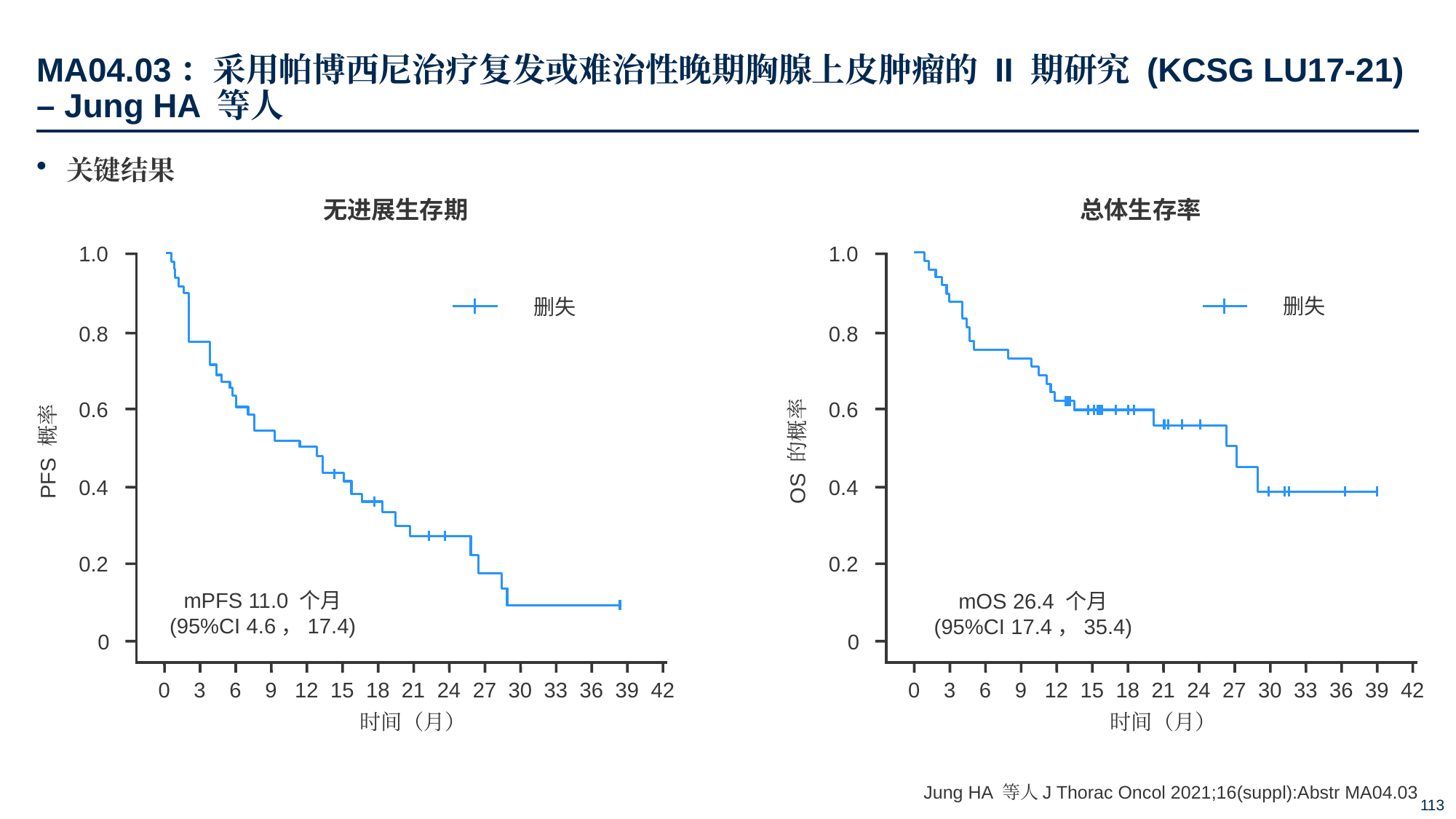

# MA04.03：采用帕博西尼治疗复发或难治性晚期胸腺上皮肿瘤的 II 期研究 (KCSG LU17-21) – Jung HA 等人
关键结果
无进展生存期
总体生存率
1.0

删失
0.8

0.6

PFS 概率
0.4

0.2

mPFS 11.0 个月
(95%CI 4.6，17.4)
0

0
3
6
9
12
15
18
21
24
27
30
33
36
39
42
时间（月）
1.0

删失
0.8

0.6

OS 的概率
0.4

0.2

mOS 26.4 个月
(95%CI 17.4，35.4)
0

0
3
6
9
12
15
18
21
24
27
30
33
36
39
42
时间（月）
Jung HA 等人J Thorac Oncol 2021;16(suppl):Abstr MA04.03